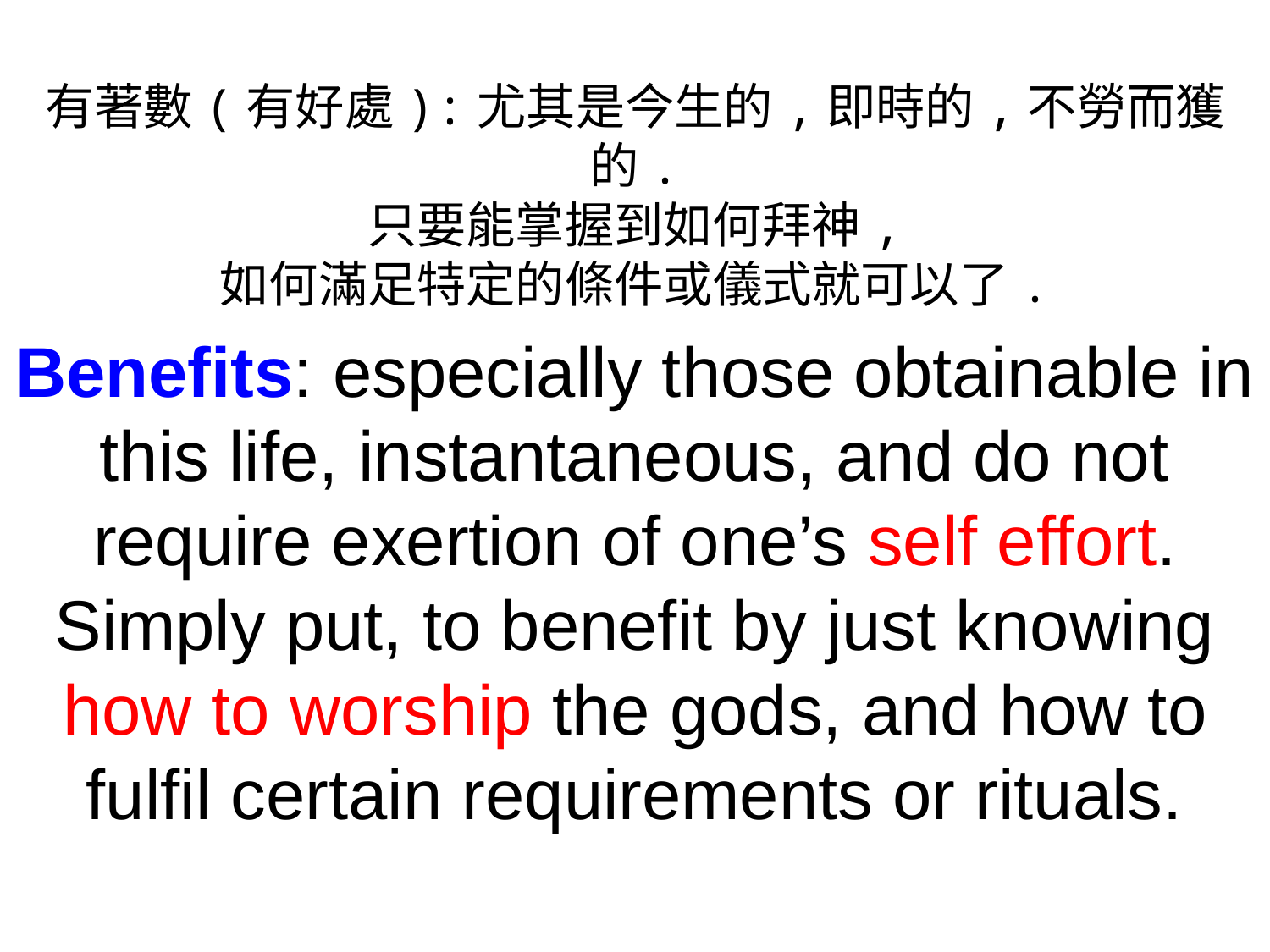

有著數(有好處):尤其是今生的,即時的,不勞而獲的.
只要能掌握到如何拜神,
如何滿足特定的條件或儀式就可以了.
Benefits: especially those obtainable in this life, instantaneous, and do not require exertion of one’s self effort. Simply put, to benefit by just knowing how to worship the gods, and how to fulfil certain requirements or rituals.